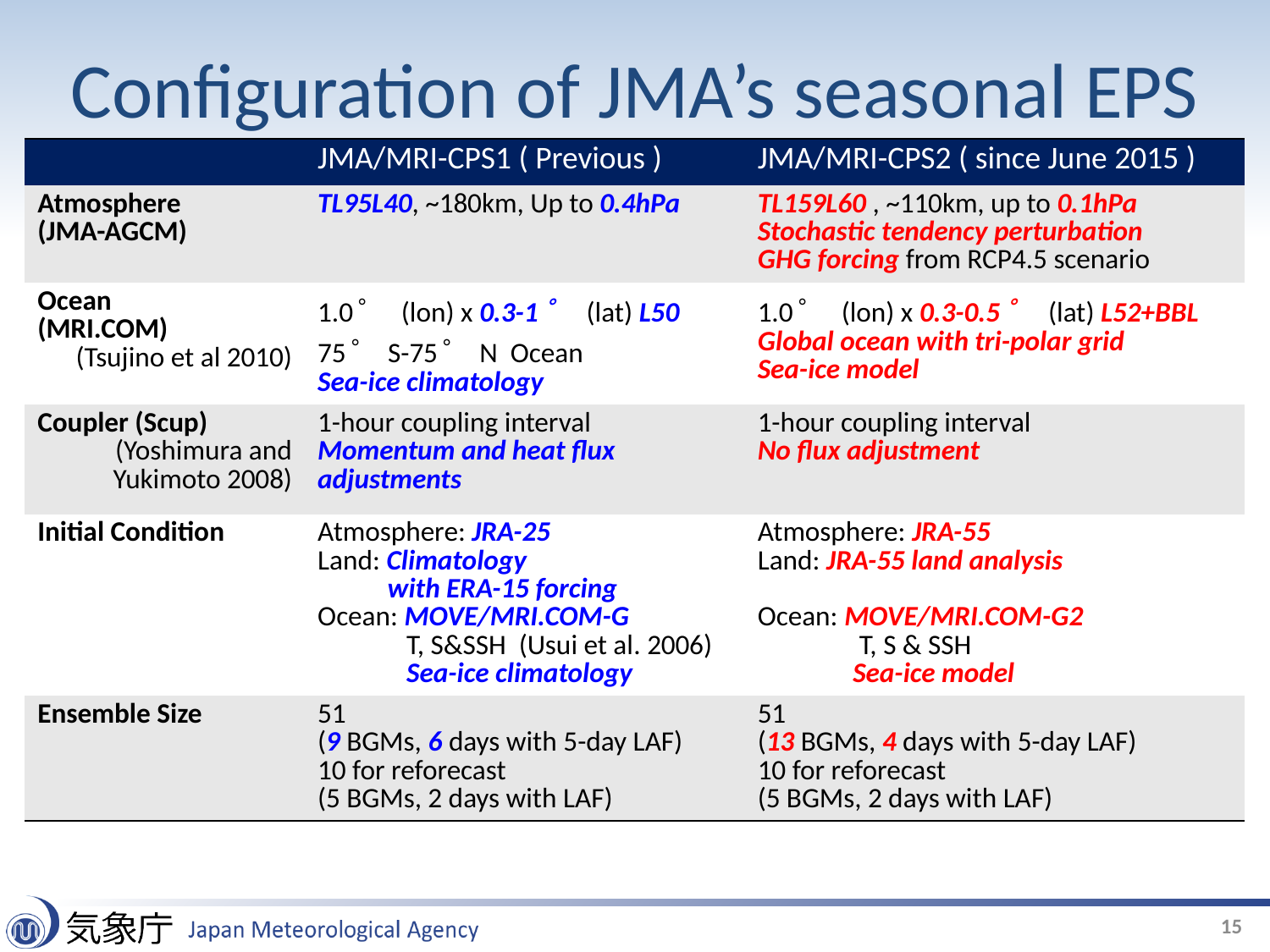

# Configuration of JMA’s seasonal EPS
|  | JMA/MRI-CPS1 ( Previous ) | JMA/MRI-CPS2 ( since June 2015 ) |
| --- | --- | --- |
| Atmosphere (JMA-AGCM) | TL95L40, ~180km, Up to 0.4hPa | TL159L60 , ~110km, up to 0.1hPa Stochastic tendency perturbation GHG forcing from RCP4.5 scenario |
| Ocean (MRI.COM) (Tsujino et al 2010) | 1.0゜ (lon) x 0.3-1゜ (lat) L50 75゜S-75゜N Ocean Sea-ice climatology | 1.0゜ (lon) x 0.3-0.5゜ (lat) L52+BBL Global ocean with tri-polar grid Sea-ice model |
| Coupler (Scup) (Yoshimura and Yukimoto 2008) | 1-hour coupling interval Momentum and heat flux adjustments | 1-hour coupling interval No flux adjustment |
| Initial Condition | Atmosphere: JRA-25 Land: Climatology with ERA-15 forcing Ocean: MOVE/MRI.COM-G T, S&SSH (Usui et al. 2006) Sea-ice climatology | Atmosphere: JRA-55 Land: JRA-55 land analysis Ocean: MOVE/MRI.COM-G2 T, S & SSH Sea-ice model |
| Ensemble Size | 51 (9 BGMs, 6 days with 5-day LAF) 10 for reforecast (5 BGMs, 2 days with LAF) | 51 (13 BGMs, 4 days with 5-day LAF) 10 for reforecast (5 BGMs, 2 days with LAF) |
15